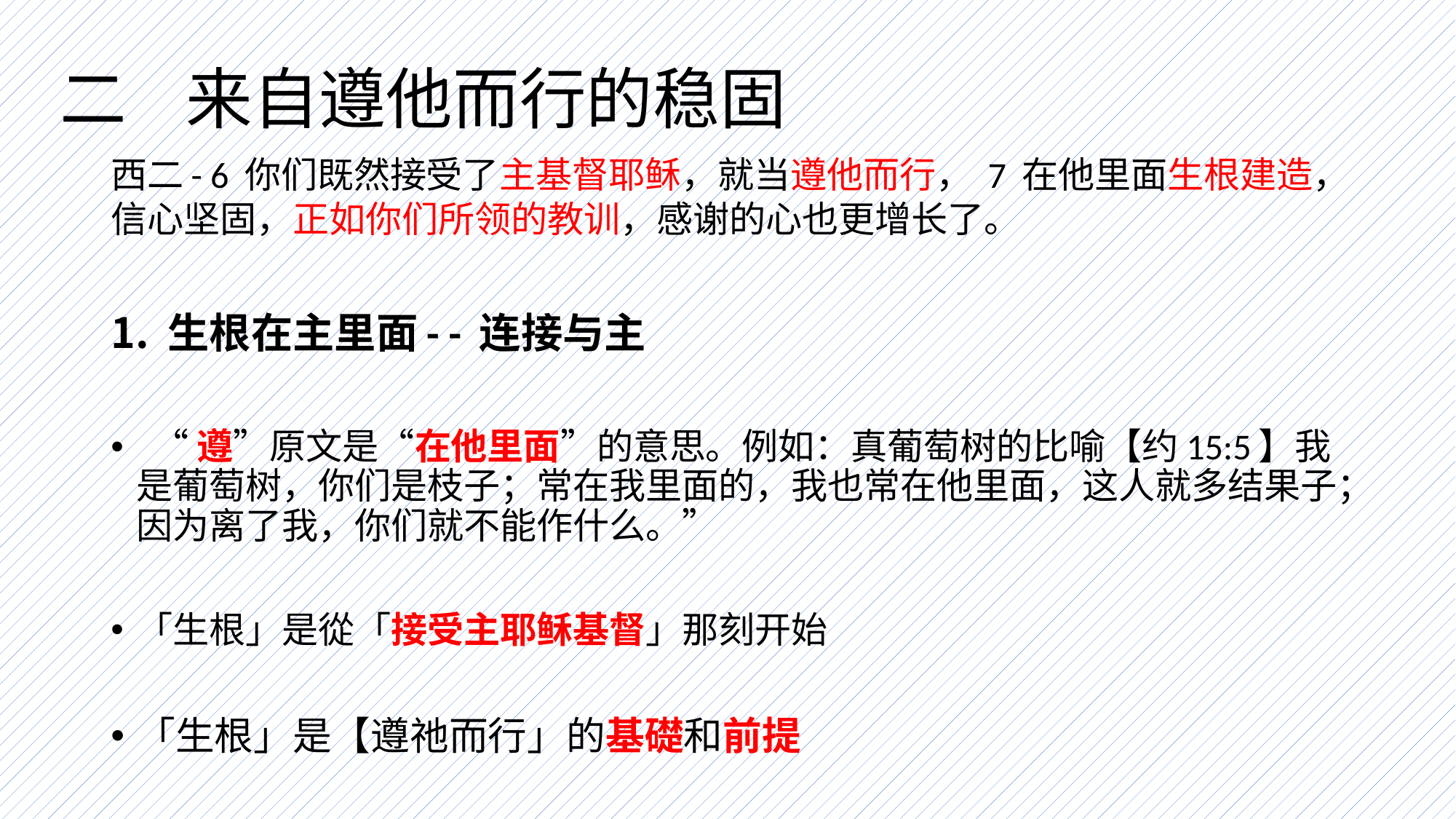

# 二    来自遵他而行的稳固
西二- 6 你们既然接受了主基督耶稣，就当遵他而行， 7 在他里面生根建造，信心坚固，正如你们所领的教训，感谢的心也更增长了。

生根在主里面- - 连接与主

  “遵”原文是“在他里面”的意思。例如：真葡萄树的比喻【约15:5】我是葡萄树，你们是枝子；常在我里面的，我也常在他里面，这人就多结果子；因为离了我，你们就不能作什么。”

「生根」是從「接受主耶稣基督」那刻开始

「生根」是【遵祂而行」的基礎和前提